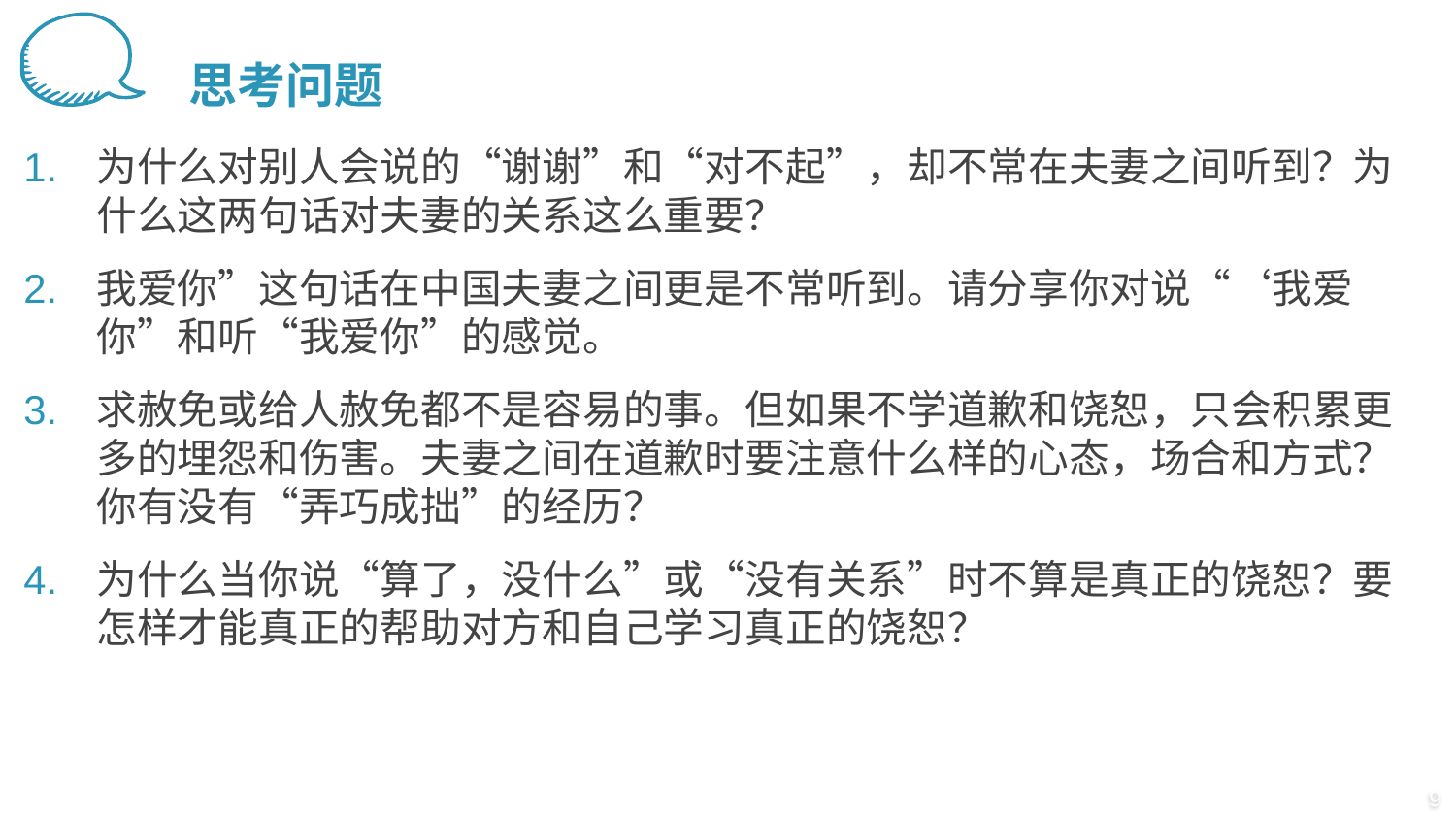

# 思考问题
为什么对别人会说的“谢谢”和“对不起”，却不常在夫妻之间听到？为什么这两句话对夫妻的关系这么重要？
我爱你”这句话在中国夫妻之间更是不常听到。请分享你对说“‘我爱你”和听“我爱你”的感觉。
求赦免或给人赦免都不是容易的事。但如果不学道歉和饶恕，只会积累更多的埋怨和伤害。夫妻之间在道歉时要注意什么样的心态，场合和方式？你有没有“弄巧成拙”的经历？
为什么当你说“算了，没什么”或“没有关系”时不算是真正的饶恕？要怎样才能真正的帮助对方和自己学习真正的饶恕？
9